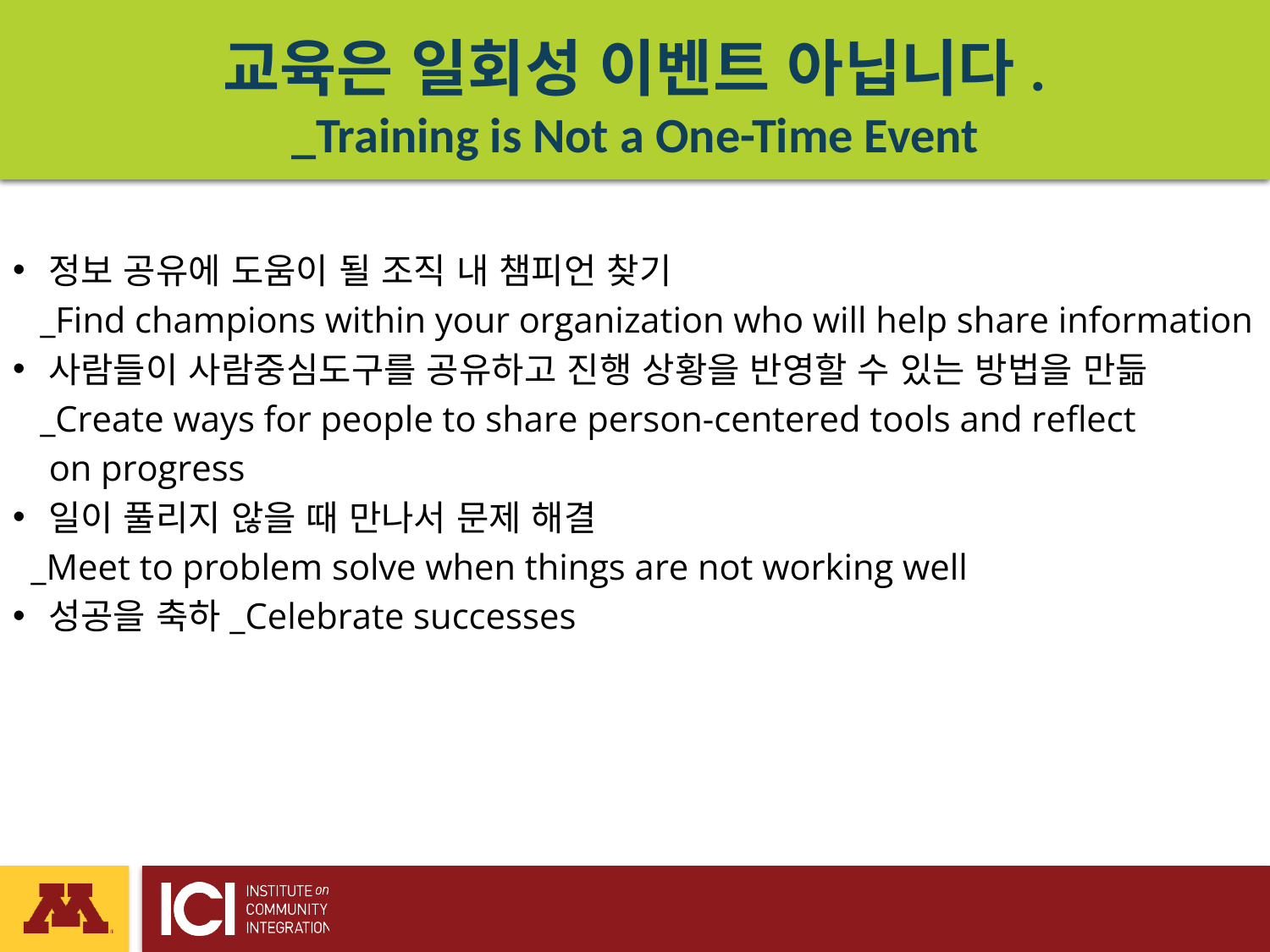

# 교육은 일회성 이벤트 아닙니다. _Training is Not a One-Time Event
정보 공유에 도움이 될 조직 내 챔피언 찾기
   _Find champions within your organization who will help share information
사람들이 사람중심도구를 공유하고 진행 상황을 반영할 수 있는 방법을 만듦
   _Create ways for people to share person-centered tools and reflect
    on progress
일이 풀리지 않을 때 만나서 문제 해결
  _Meet to problem solve when things are not working well
성공을 축하_Celebrate successes